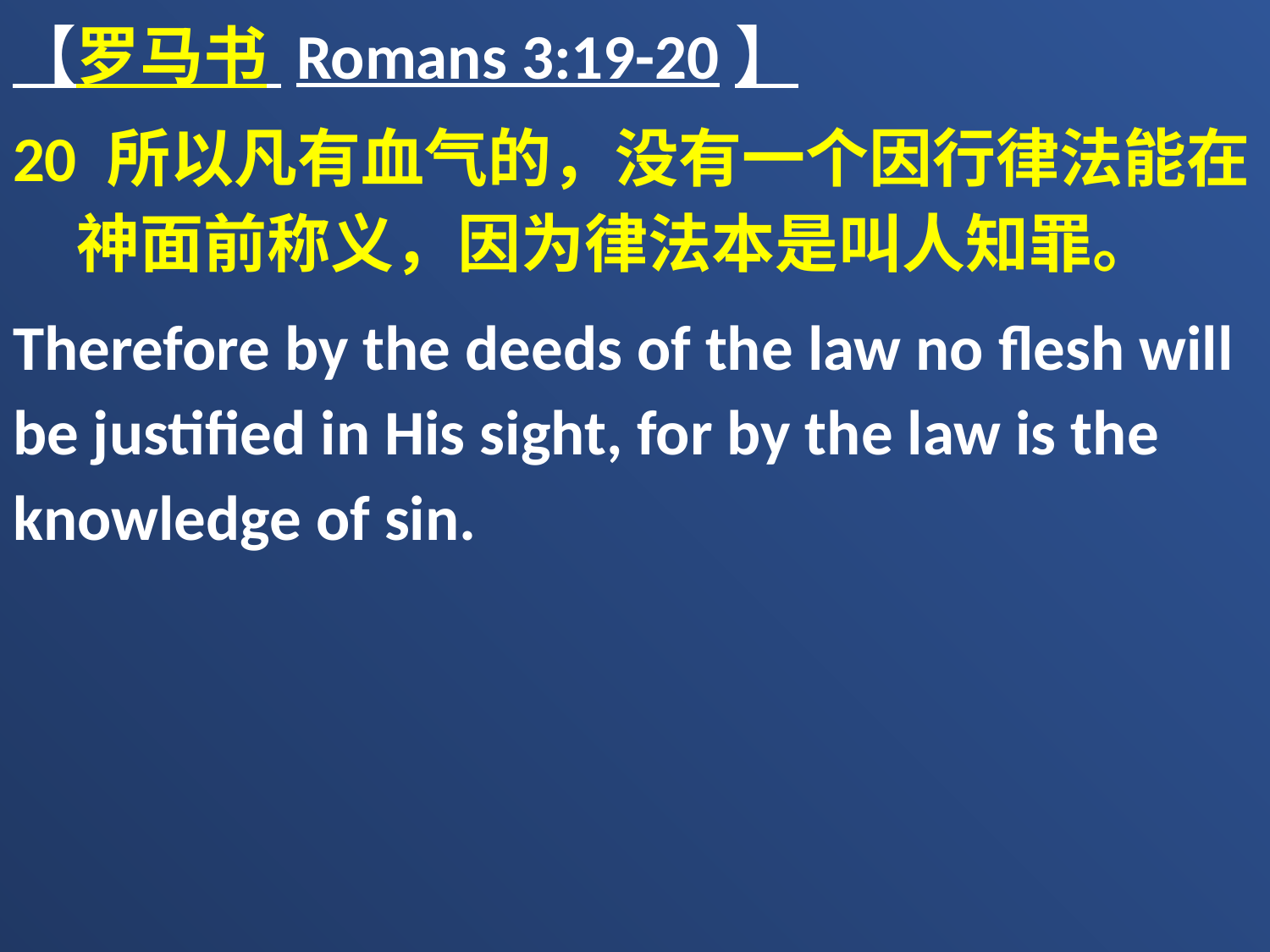

【罗马书 Romans 3:19-20】
20 所以凡有血气的，没有一个因行律法能在　神面前称义，因为律法本是叫人知罪。
Therefore by the deeds of the law no flesh will be justified in His sight, for by the law is the knowledge of sin.